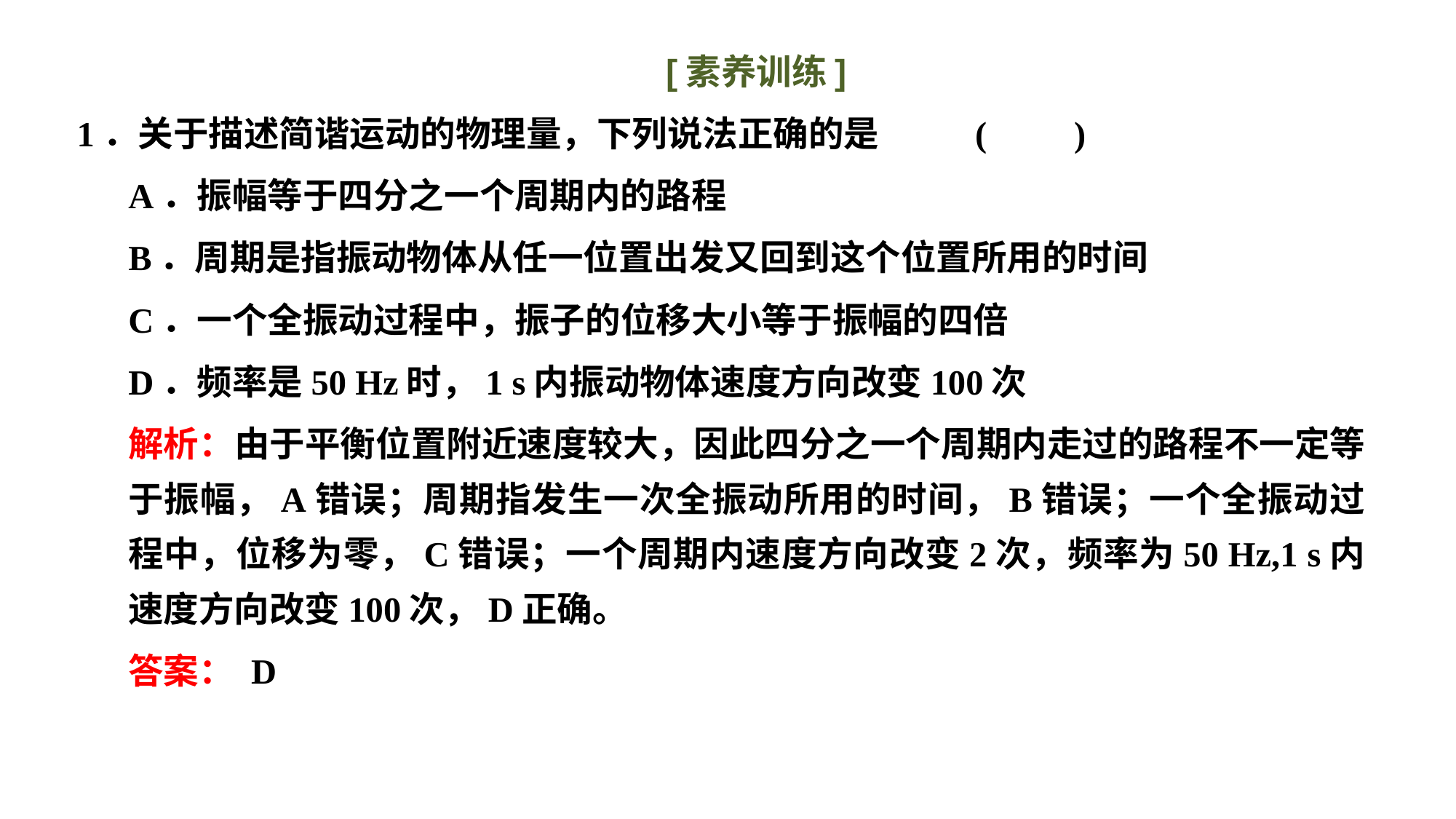

[素养训练]
1．关于描述简谐运动的物理量，下列说法正确的是				(　　)
A．振幅等于四分之一个周期内的路程
B．周期是指振动物体从任一位置出发又回到这个位置所用的时间
C．一个全振动过程中，振子的位移大小等于振幅的四倍
D．频率是50 Hz时，1 s内振动物体速度方向改变100次
解析：由于平衡位置附近速度较大，因此四分之一个周期内走过的路程不一定等于振幅，A错误；周期指发生一次全振动所用的时间，B错误；一个全振动过程中，位移为零，C错误；一个周期内速度方向改变2次，频率为50 Hz,1 s内速度方向改变100次，D正确。
答案： D